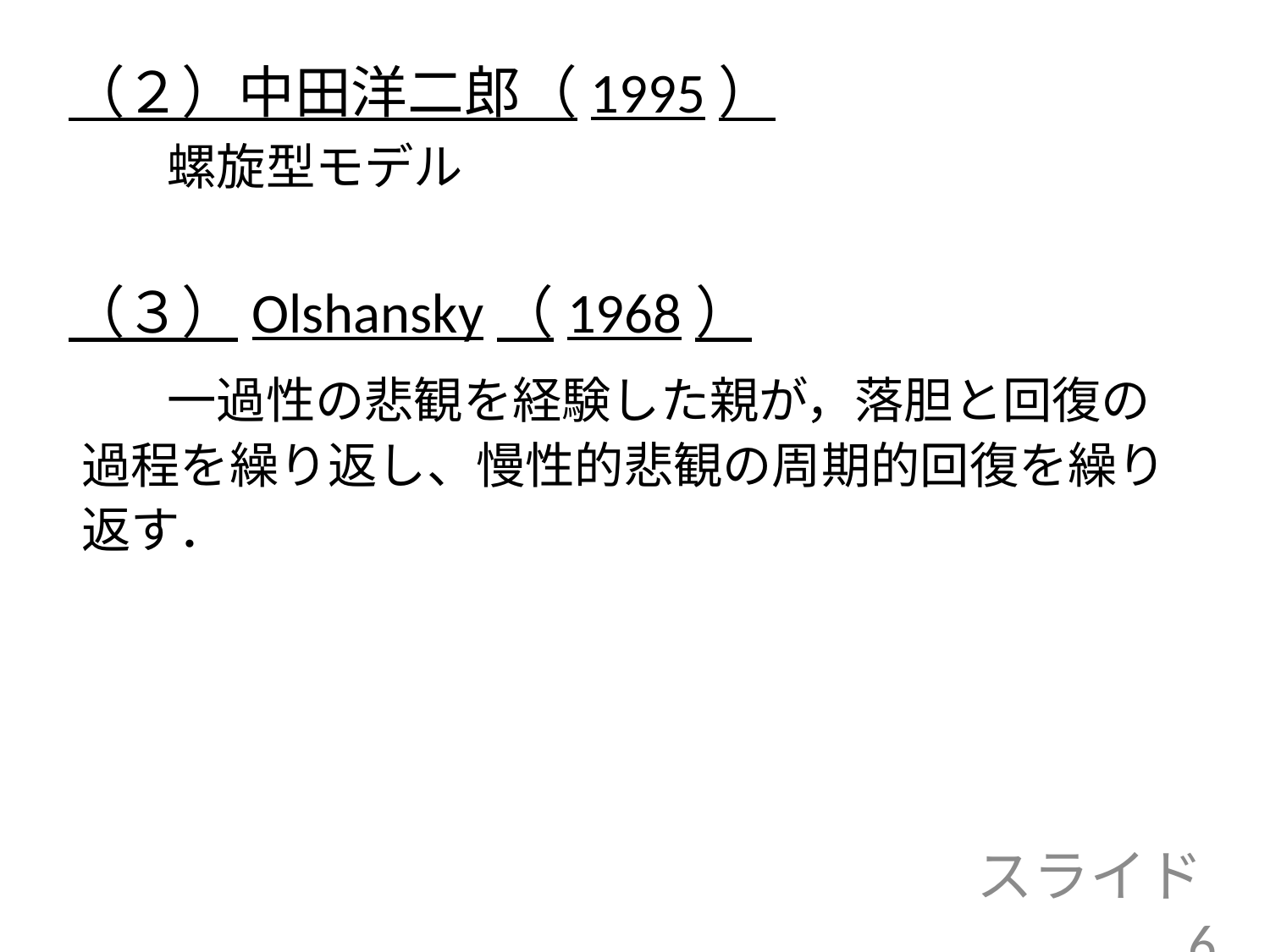

（２）中田洋二郎（1995）
　　螺旋型モデル

（３）Olshansky（1968）
　　一過性の悲観を経験した親が，落胆と回復の過程を繰り返し、慢性的悲観の周期的回復を繰り返す．

スライド6